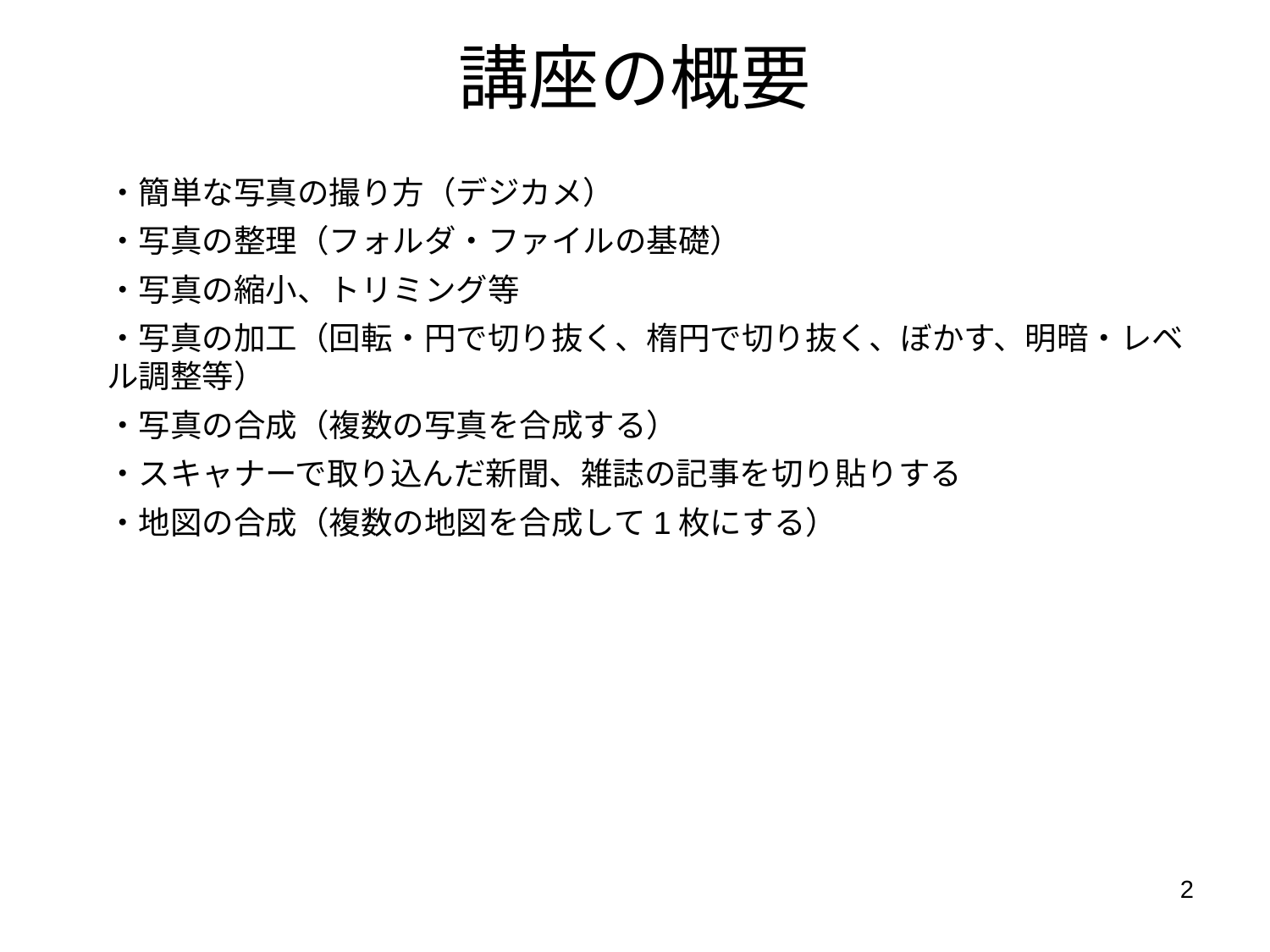

# 講座の概要
・簡単な写真の撮り方（デジカメ）
・写真の整理（フォルダ・ファイルの基礎）
・写真の縮小、トリミング等
・写真の加工（回転・円で切り抜く、楕円で切り抜く、ぼかす、明暗・レベル調整等）
・写真の合成（複数の写真を合成する）
・スキャナーで取り込んだ新聞、雑誌の記事を切り貼りする
・地図の合成（複数の地図を合成して1枚にする）
2